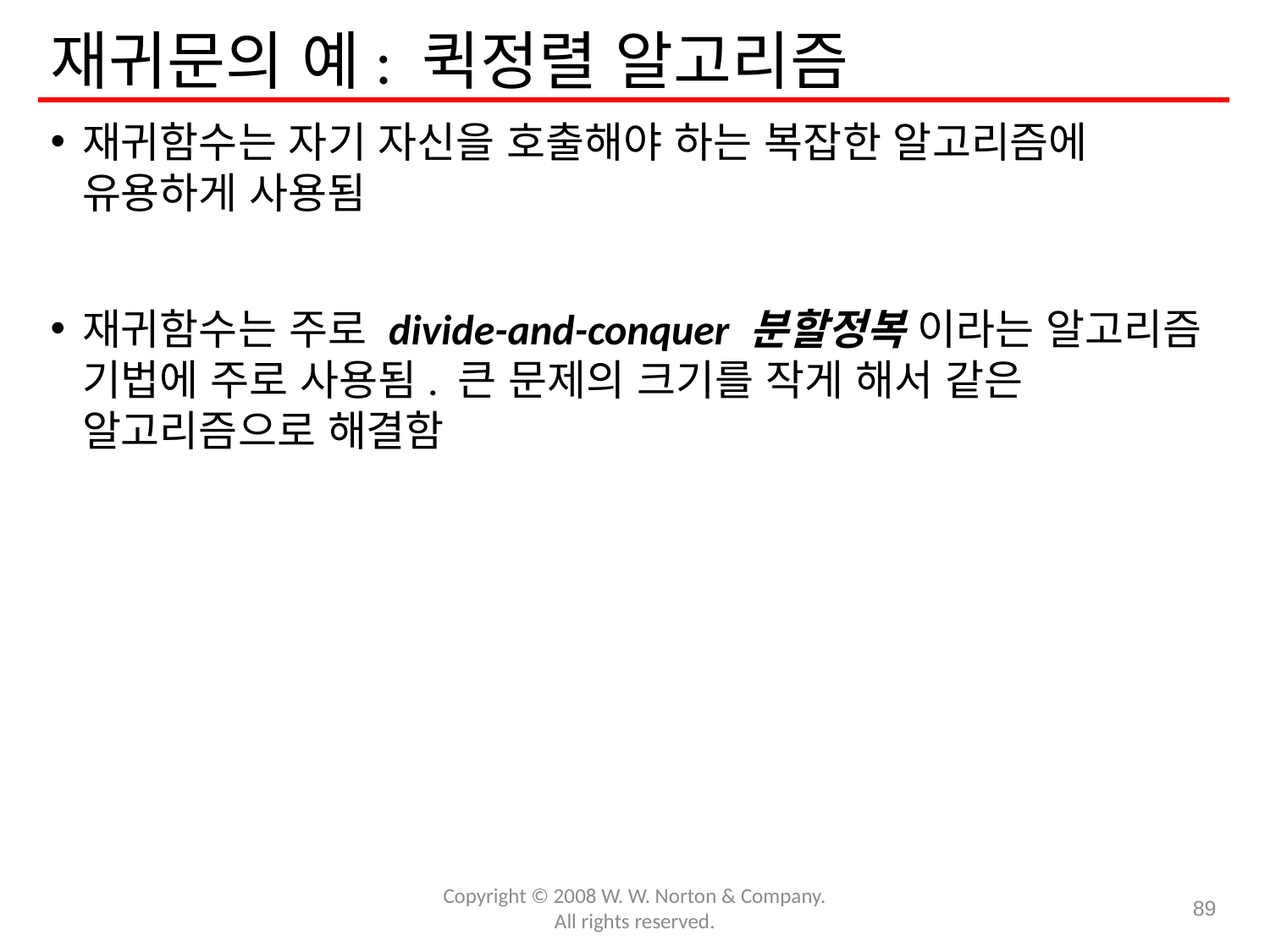

# 재귀문의 예: 퀵정렬 알고리즘
재귀함수는 자기 자신을 호출해야 하는 복잡한 알고리즘에 유용하게 사용됨

재귀함수는 주로 divide-and-conquer 분할정복 이라는 알고리즘 기법에 주로 사용됨. 큰 문제의 크기를 작게 해서 같은 알고리즘으로 해결함
Copyright © 2008 W. W. Norton & Company.
All rights reserved.
89